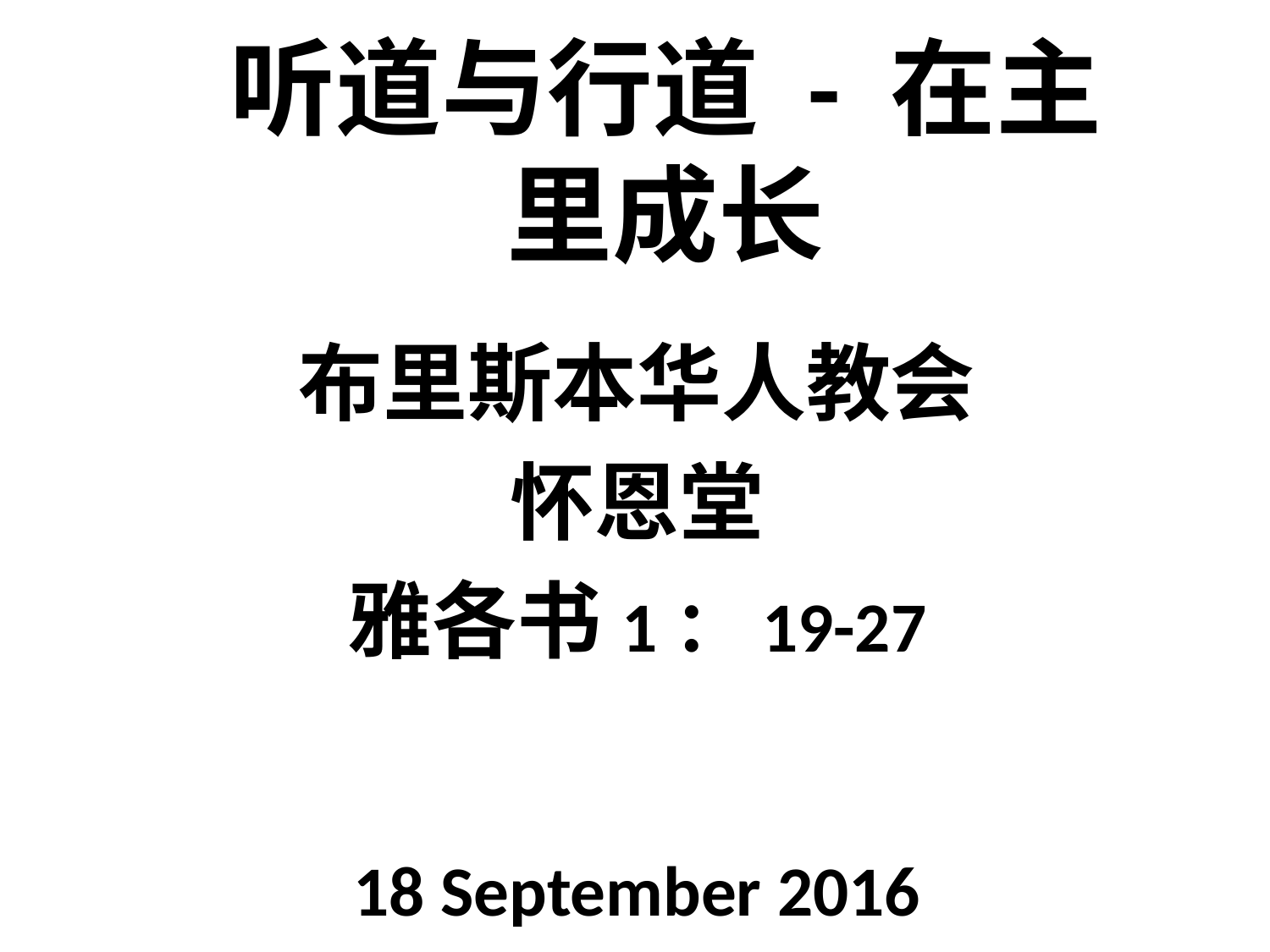

# 听道与行道 - 在主里成长

布里斯本华人教会
怀恩堂
雅各书1：19-27

18 September 2016